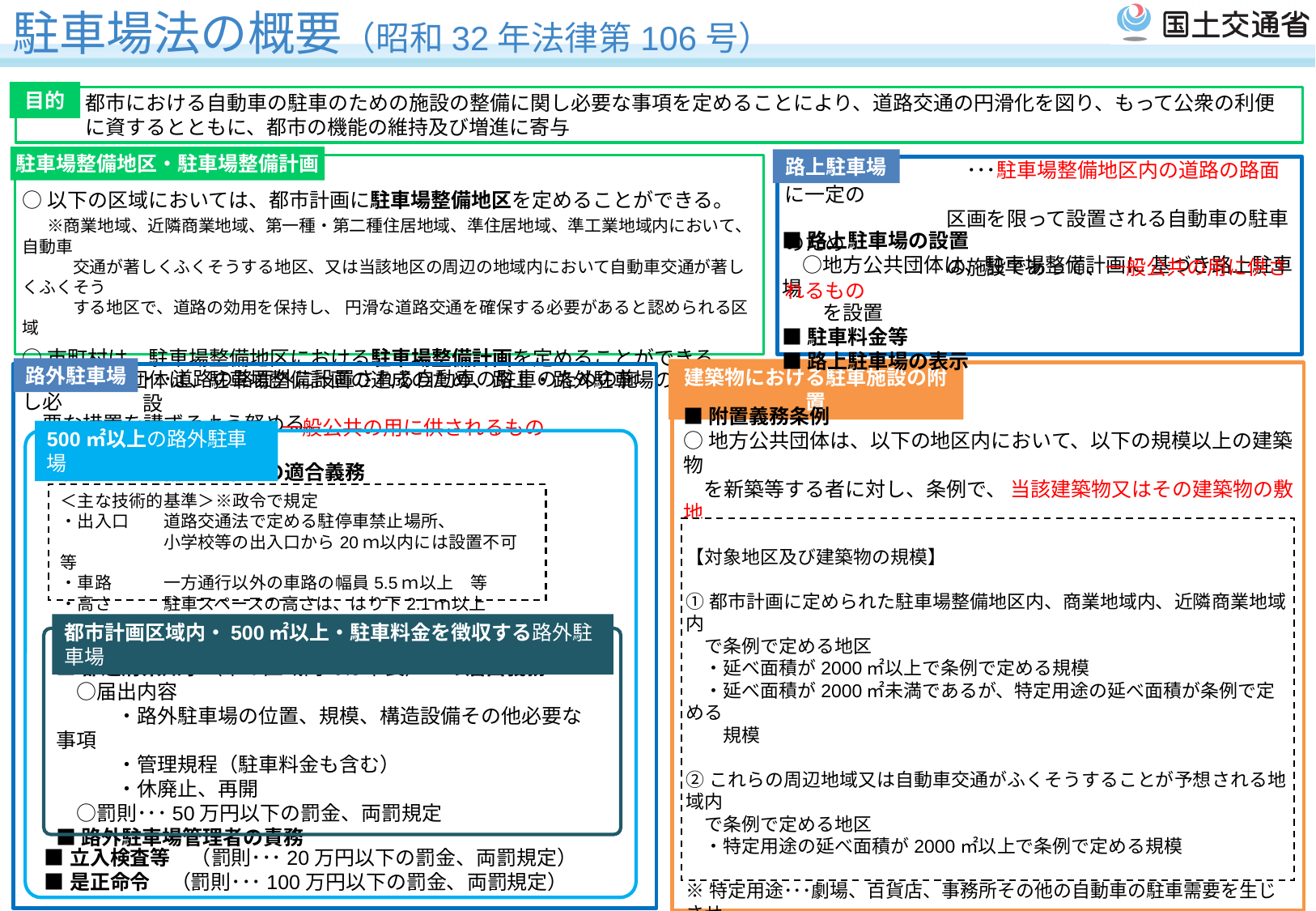

# 駐車場法の概要（昭和32年法律第106号）
目的
都市における自動車の駐車のための施設の整備に関し必要な事項を定めることにより、道路交通の円滑化を図り、もって公衆の利便に資するとともに、都市の機能の維持及び増進に寄与

駐車場整備地区・駐車場整備計画
路上駐車場
　　　　　　　　　･･･駐車場整備地区内の道路の路面に一定の
　　　　　　　　区画を限って設置される自動車の駐車のため
　　　　　　　　の施設であって、一般公共の用に供されるもの
っｘ

○以下の区域においては、都市計画に駐車場整備地区を定めることができる。
　 ※商業地域、近隣商業地域、第一種・第二種住居地域、準住居地域、準工業地域内において、自動車
　　　交通が著しくふくそうする地区、又は当該地区の周辺の地域内において自動車交通が著しくふくそう
　　　する地区で、道路の効用を保持し、 円滑な道路交通を確保する必要があると認められる区域

○市町村は、駐車場整備地区における駐車場整備計画を定めることができる。
○地方公共団体は、駐車場整備計画の達成のため、路上・路外駐車場の整備に関し必
　要な措置を講ずるよう努める。
■路上駐車場の設置
　○地方公共団体は、駐車場整備計画に 基づき路上駐車場
　　を設置
■駐車料金等
■路上駐車場の表示
路外駐車場
建築物における駐車施設の附置
･･･道路の路面外に設置される自動車の駐車のための施設
　　であって、一般公共の用に供されるもの

■附置義務条例
○地方公共団体は、以下の地区内において、以下の規模以上の建築物
　を新築等する者に対し、条例で、 当該建築物又はその建築物の敷地
　内に駐車施設を設けなければならない旨を定めることができる。
500㎡以上の路外駐車場

■構造及び設備の基準への適合義務
＜主な技術的基準＞※政令で規定
・出入口　　道路交通法で定める駐停車禁止場所、
　　　　　　小学校等の出入口から20ｍ以内には設置不可 等
・車路　　　一方通行以外の車路の幅員5.5ｍ以上　等
・高さ　　　駐車スペースの高さは、はり下2.1ｍ以上

【対象地区及び建築物の規模】

①都市計画に定められた駐車場整備地区内、商業地域内、近隣商業地域内
　で条例で定める地区
　・延べ面積が2000㎡以上で条例で定める規模
　・延べ面積が2000㎡未満であるが、特定用途の延べ面積が条例で定める
　　規模

②これらの周辺地域又は自動車交通がふくそうすることが予想される地域内
　で条例で定める地区
　・特定用途の延べ面積が2000㎡以上で条例で定める規模

※特定用途･･･劇場、百貨店、事務所その他の自動車の駐車需要を生じさせ
　る程度の大きい用途で政令で定めるもの

都市計画区域内・500㎡以上・駐車料金を徴収する路外駐車場

■都道府県知事（市の区域内では市長）への届出義務
　○届出内容
　　　・路外駐車場の位置、規模、構造設備その他必要な事項
　　　・管理規程（駐車料金も含む）
　　　・休廃止、再開
　○罰則･･･50万円以下の罰金、両罰規定
■路外駐車場管理者の責務
■立入検査等　（罰則･･･20万円以下の罰金、両罰規定）
■是正命令　（罰則･･･100万円以下の罰金、両罰規定）